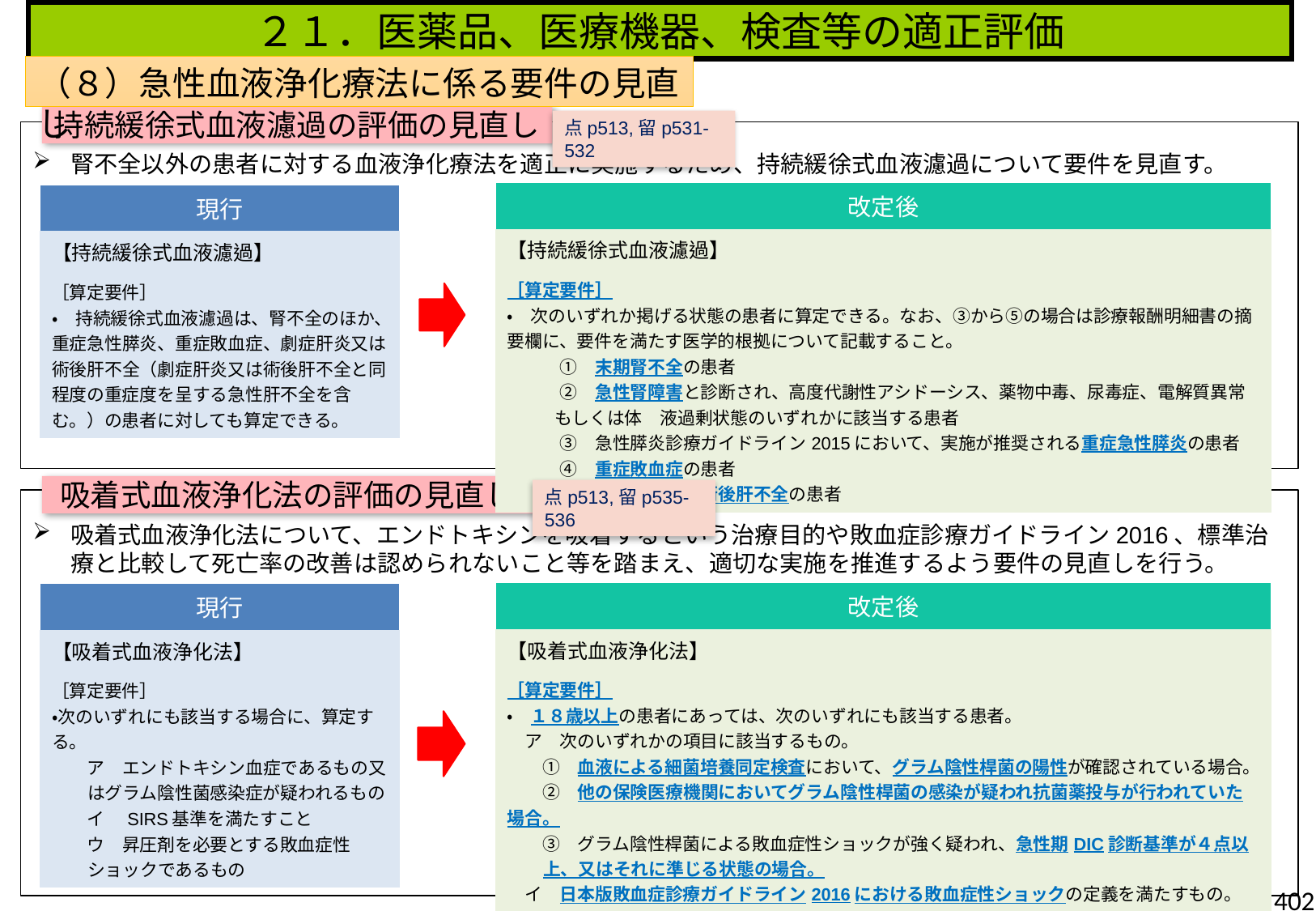

２１．医薬品、医療機器、検査等の適正評価
（８）急性血液浄化療法に係る要件の見直し
持続緩徐式血液濾過の評価の見直し
点p513,留p531-532

腎不全以外の患者に対する血液浄化療法を適正に実施するため、持続緩徐式血液濾過について要件を見直す。

| 改定後 |
| --- |
| 【持続緩徐式血液濾過】 |
| ［算定要件］ ・　次のいずれか掲げる状態の患者に算定できる。なお、③から⑤の場合は診療報酬明細書の摘要欄に、要件を満たす医学的根拠について記載すること。 　　　①　末期腎不全の患者 　　　②　急性腎障害と診断され、高度代謝性アシドーシス、薬物中毒、尿毒症、電解質異常もしくは体　液過剰状態のいずれかに該当する患者 　　　③　急性膵炎診療ガイドライン2015において、実施が推奨される重症急性膵炎の患者 　　　④　重症敗血症の患者 　　　⑤　劇症肝炎又は術後肝不全の患者 |
| 現行 |
| --- |
| 【持続緩徐式血液濾過】 |
| ［算定要件］ ・　持続緩徐式血液濾過は、腎不全のほか、重症急性膵炎、重症敗血症、劇症肝炎又は術後肝不全（劇症肝炎又は術後肝不全と同程度の重症度を呈する急性肝不全を含む。）の患者に対しても算定できる。 |

吸着式血液浄化法の評価の見直し
点p513,留p535-536

吸着式血液浄化法について、エンドトキシンを吸着するという治療目的や敗血症診療ガイドライン2016、標準治療と比較して死亡率の改善は認められないこと等を踏まえ、適切な実施を推進するよう要件の見直しを行う。

| 改定後 |
| --- |
| 【吸着式血液浄化法】 |
| ［算定要件］ ・　１８歳以上の患者にあっては、次のいずれにも該当する患者。 　ア　次のいずれかの項目に該当するもの。 　　①　血液による細菌培養同定検査において、グラム陰性桿菌の陽性が確認されている場合。 　　②　他の保険医療機関においてグラム陰性桿菌の感染が疑われ抗菌薬投与が行われていた場合。 　　③　グラム陰性桿菌による敗血症性ショックが強く疑われ、急性期DIC診断基準が４点以上、又はそれに準じる状態の場合。 　イ　日本版敗血症診療ガイドライン2016における敗血症性ショックの定義を満たすもの。 ・　１８歳未満の患者にあっては、エンドトキシン血症であるもの又はグラム陰性菌感染症が疑われるものであって、日本版敗血症診療ガイドライン2016における小児SIRS診断基準をみたすこと。 |
| 現行 |
| --- |
| 【吸着式血液浄化法】 |
| ［算定要件］ ・次のいずれにも該当する場合に、算定する。 　　ア　エンドトキシン血症であるもの又はグラム陰性菌感染症が疑われるもの 　　イ　SIRS基準を満たすこと 　　ウ　昇圧剤を必要とする敗血症性ショックであるもの |

402